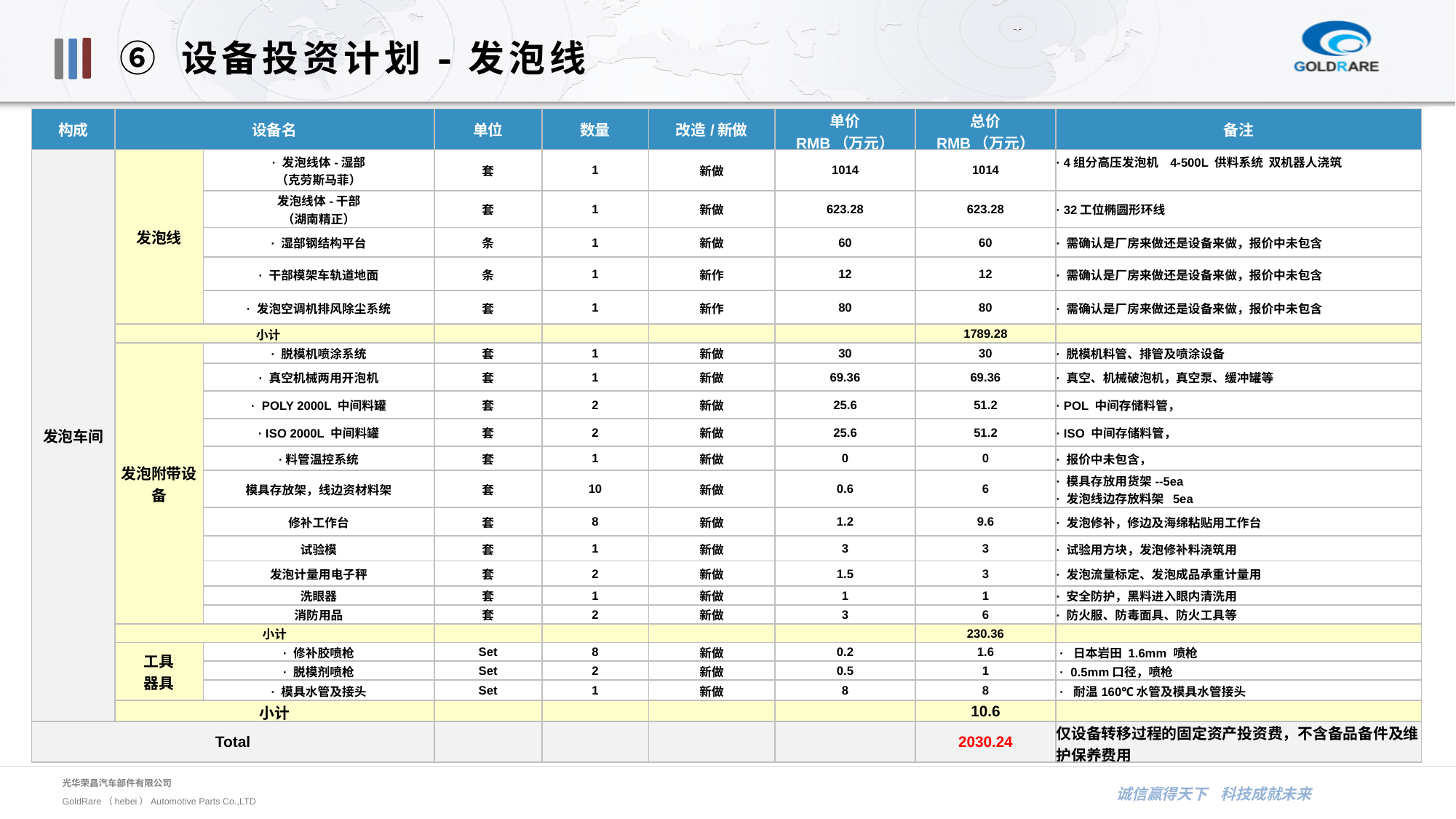

⑥ 设备投资计划-发泡线
| 构成 | 设备名 |  | 单位 | 数量 | 改造/新做 | 单价 RMB（万元） | 总价 RMB（万元） | 备注 |
| --- | --- | --- | --- | --- | --- | --- | --- | --- |
| 发泡车间 | 发泡线 | · 发泡线体-湿部 （克劳斯马菲） | 套 | 1 | 新做 | 1014 | 1014 | · 4组分高压发泡机 4-500L 供料系统 双机器人浇筑 |
|  |  | 发泡线体-干部 （湖南精正） | 套 | 1 | 新做 | 623.28 | 623.28 | · 32工位椭圆形环线 |
|  |  | · 湿部钢结构平台 | 条 | 1 | 新做 | 60 | 60 | · 需确认是厂房来做还是设备来做，报价中未包含 |
|  |  | · 干部模架车轨道地面 | 条 | 1 | 新作 | 12 | 12 | · 需确认是厂房来做还是设备来做，报价中未包含 |
|  |  | · 发泡空调机排风除尘系统 | 套 | 1 | 新作 | 80 | 80 | · 需确认是厂房来做还是设备来做，报价中未包含 |
|  | 小计 |  |  |  |  |  | 1789.28 |  |
|  | 发泡附带设备 | · 脱模机喷涂系统 | 套 | 1 | 新做 | 30 | 30 | · 脱模机料管、排管及喷涂设备 |
|  |  | · 真空机械两用开泡机 | 套 | 1 | 新做 | 69.36 | 69.36 | · 真空、机械破泡机，真空泵、缓冲罐等 |
|  |  | · POLY 2000L 中间料罐 | 套 | 2 | 新做 | 25.6 | 51.2 | · POL 中间存储料管， |
|  |  | · ISO 2000L 中间料罐 | 套 | 2 | 新做 | 25.6 | 51.2 | · ISO 中间存储料管， |
|  |  | ·料管温控系统 | 套 | 1 | 新做 | 0 | 0 | · 报价中未包含， |
|  |  | 模具存放架，线边资材料架 | 套 | 10 | 新做 | 0.6 | 6 | · 模具存放用货架--5ea · 发泡线边存放料架 5ea |
|  |  | 修补工作台 | 套 | 8 | 新做 | 1.2 | 9.6 | · 发泡修补，修边及海绵粘贴用工作台 |
|  |  | 试验模 | 套 | 1 | 新做 | 3 | 3 | · 试验用方块，发泡修补料浇筑用 |
|  |  | 发泡计量用电子秤 | 套 | 2 | 新做 | 1.5 | 3 | · 发泡流量标定、发泡成品承重计量用 |
|  |  | 洗眼器 | 套 | 1 | 新做 | 1 | 1 | · 安全防护，黑料进入眼内清洗用 |
|  |  | 消防用品 | 套 | 2 | 新做 | 3 | 6 | · 防火服、防毒面具、防火工具等 |
|  | 小计 |  |  |  |  |  | 230.36 |  |
|  | 工具 器具 | · 修补胶喷枪 | Set | 8 | 新做 | 0.2 | 1.6 | · 日本岩田 1.6mm 喷枪 |
|  |  | · 脱模剂喷枪 | Set | 2 | 新做 | 0.5 | 1 | · 0.5mm口径，喷枪 |
|  |  | · 模具水管及接头 | Set | 1 | 新做 | 8 | 8 | · 耐温160℃水管及模具水管接头 |
|  | 小计 |  |  |  |  |  | 10.6 |  |
| Total |  |  |  |  |  |  | 2030.24 | 仅设备转移过程的固定资产投资费，不含备品备件及维护保养费用 |